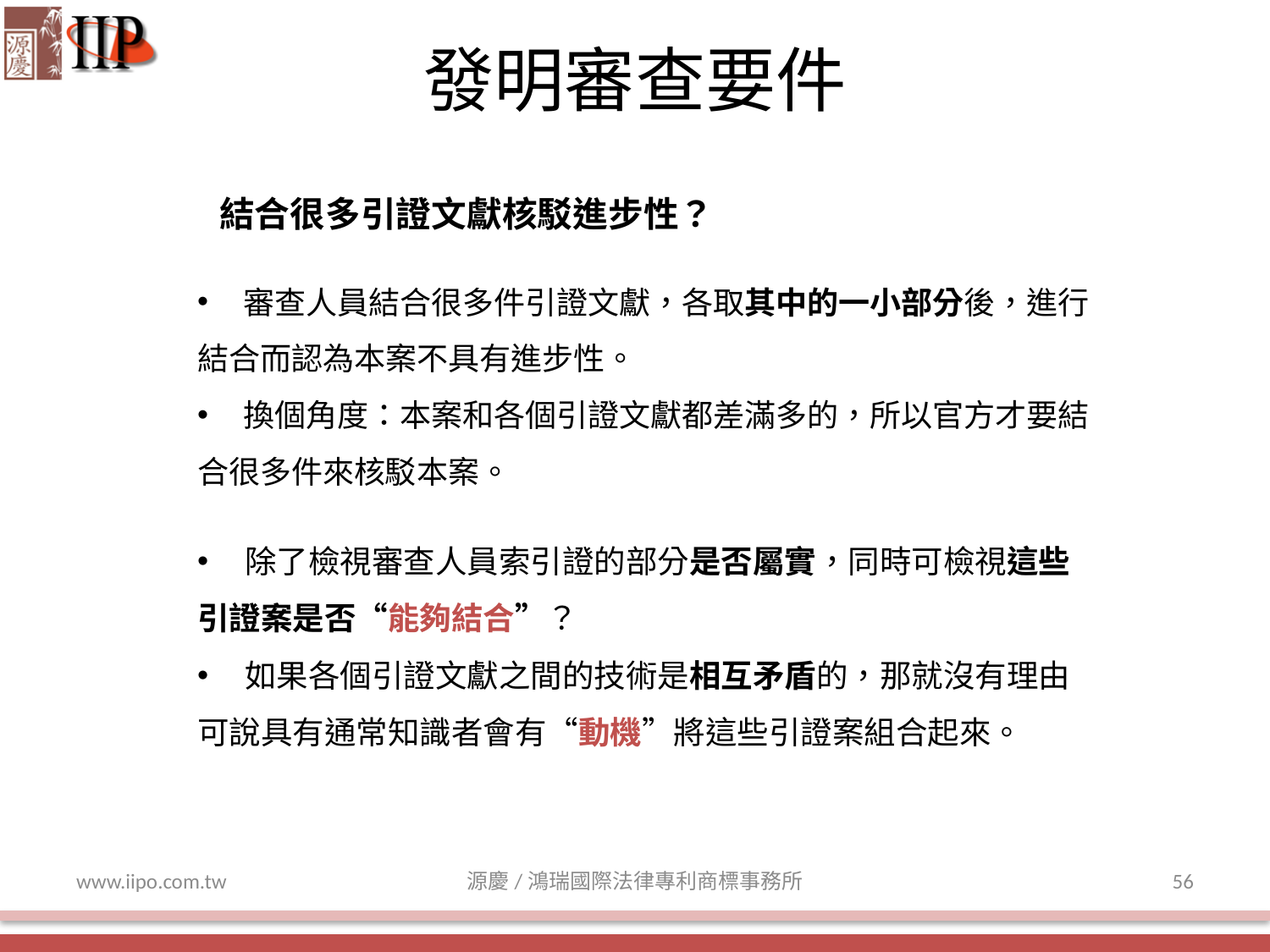

發明審查要件
結合很多引證文獻核駁進步性？
    審查人員結合很多件引證文獻，各取其中的一小部分後，進行結合而認為本案不具有進步性。
    換個角度：本案和各個引證文獻都差滿多的，所以官方才要結合很多件來核駁本案。
    除了檢視審查人員索引證的部分是否屬實，同時可檢視這些引證案是否“能夠結合”？
    如果各個引證文獻之間的技術是相互矛盾的，那就沒有理由可說具有通常知識者會有“動機”將這些引證案組合起來。
www.iipo.com.tw
源慶/鴻瑞國際法律專利商標事務所
56